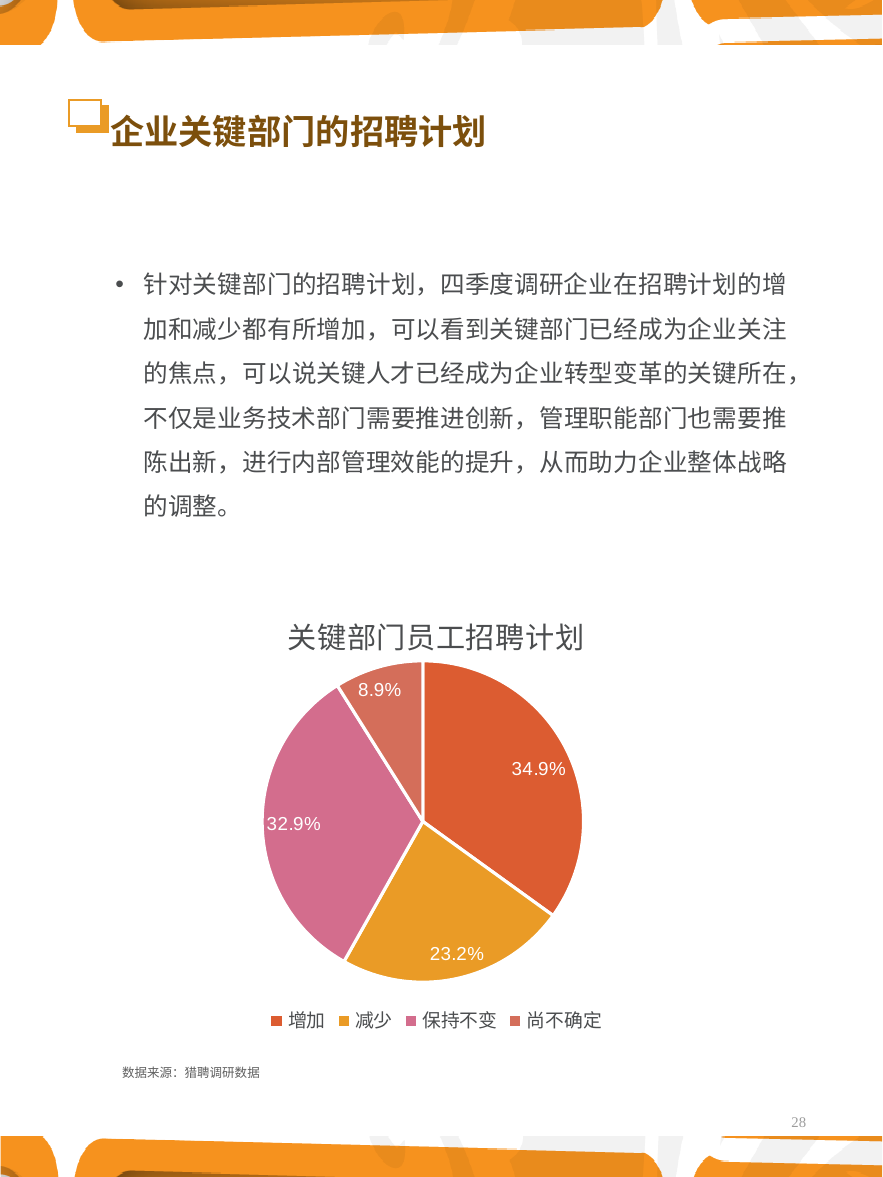

# 企业关键部门的招聘计划

针对关键部门的招聘计划，四季度调研企业在招聘计划的增加和减少都有所增加，可以看到关键部门已经成为企业关注的焦点，可以说关键人才已经成为企业转型变革的关键所在，不仅是业务技术部门需要推进创新，管理职能部门也需要推陈出新，进行内部管理效能的提升，从而助力企业整体战略的调整。

### Chart: 关键部门员工招聘计划

| Category |  |
|---|---|
| 增加 | 0.3494897959183674 |
| 减少 | 0.23214285714285715 |
| 保持不变 | 0.32908163265306123 |
| 尚不确定 | 0.08928571428571429 |
数据来源：猎聘调研数据
28